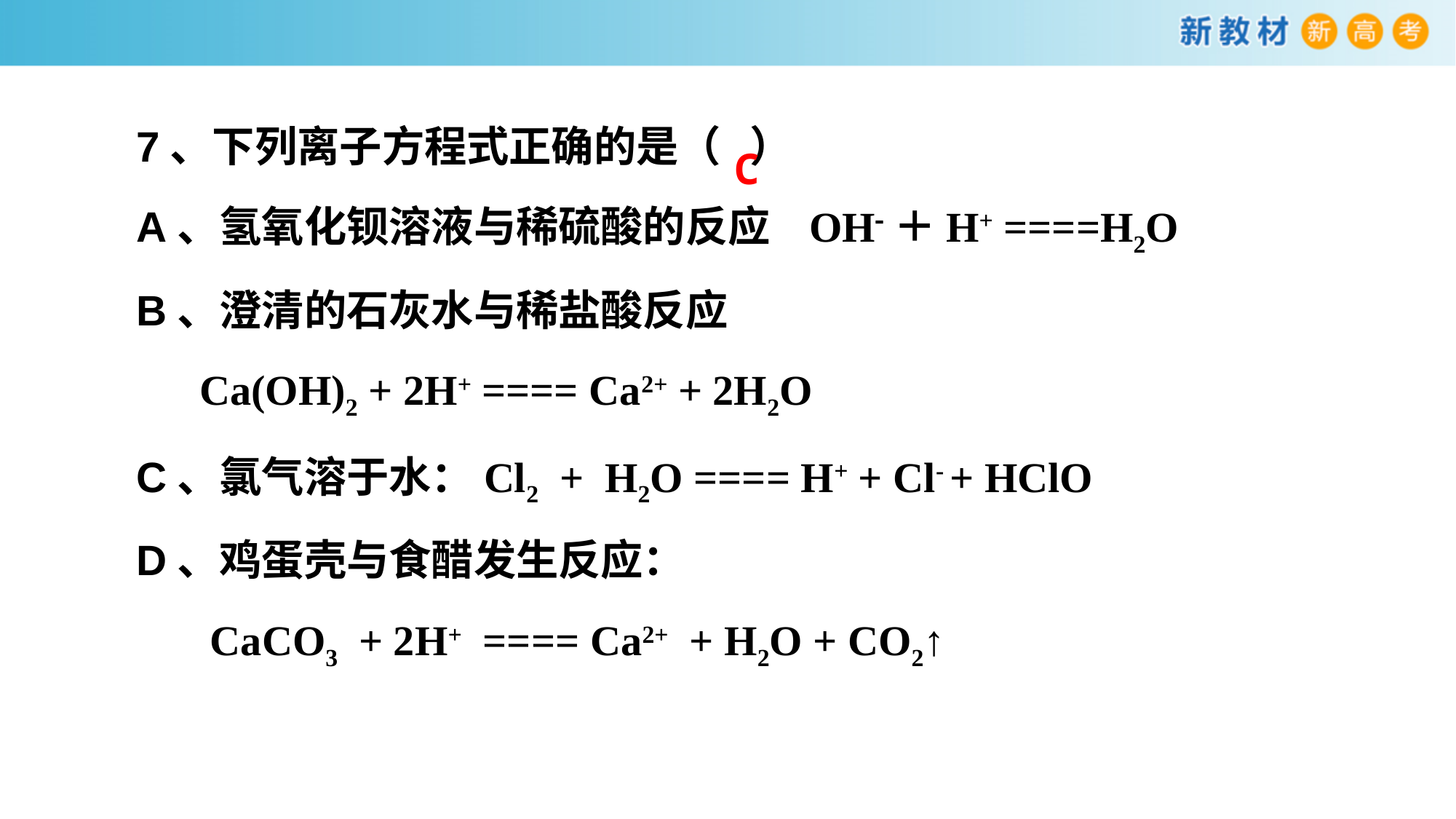

7、下列离子方程式正确的是（   ）
A、氢氧化钡溶液与稀硫酸的反应   OH−＋H+ ====H2O
B、澄清的石灰水与稀盐酸反应
      Ca(OH)2 + 2H+ ==== Ca2+ + 2H2O
C、氯气溶于水：Cl2  +  H2O ==== H+ + Cl- + HClO
D、鸡蛋壳与食醋发生反应：
       CaCO3  + 2H+  ==== Ca2+  + H2O + CO2↑
C